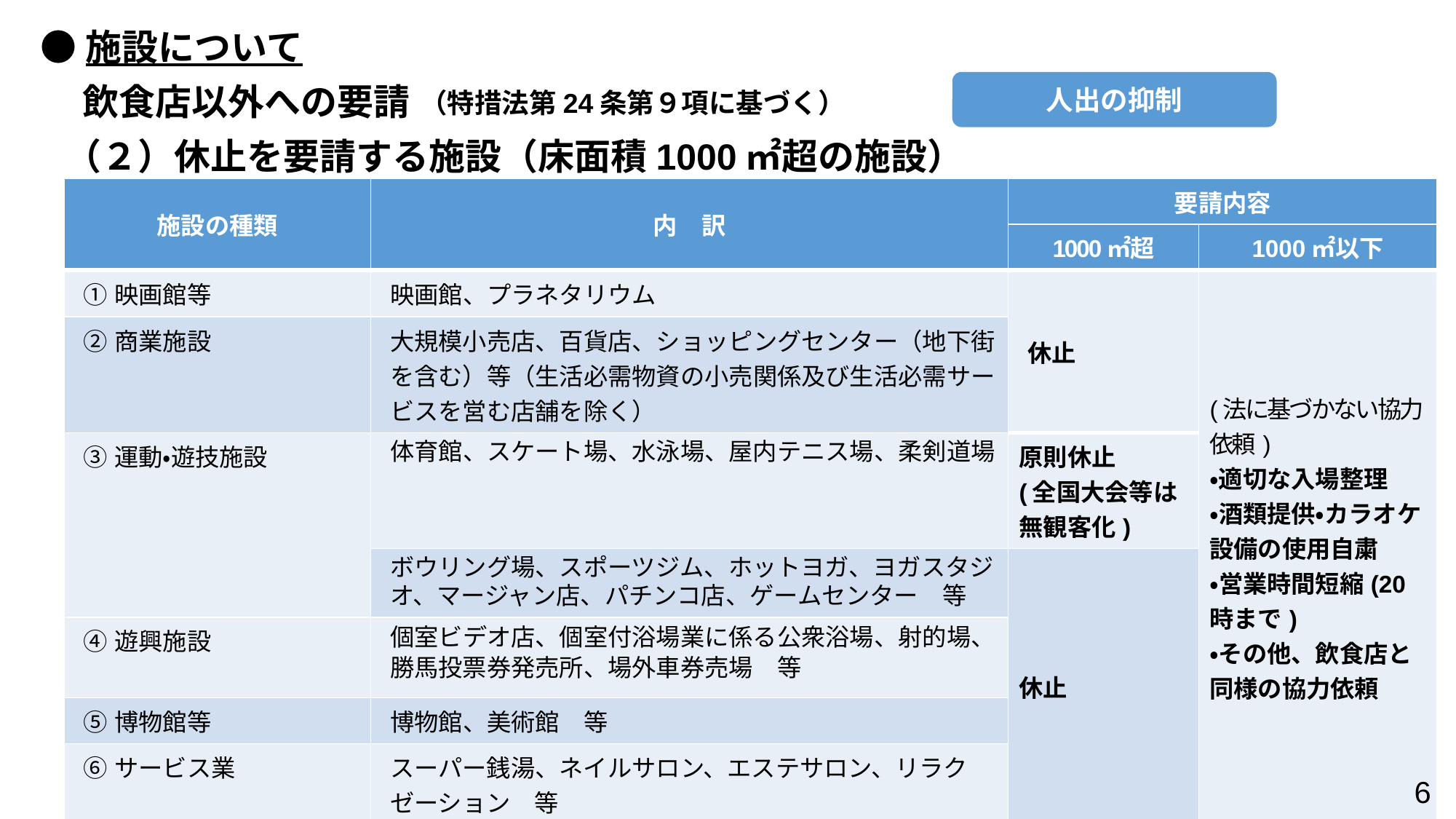

●施設について
人出の抑制
飲食店以外への要請
（特措法第24条第９項に基づく）
（２）休止を要請する施設（床面積1000㎡超の施設）
| 施設の種類 | 内　訳 | 要請内容 |  |
| --- | --- | --- | --- |
|  |  | 1000㎡超 | 1000㎡以下 |
| ①映画館等 | 映画館、プラネタリウム | 休止 | (法に基づかない協力依頼) ・適切な入場整理 ・酒類提供・カラオケ設備の使用自粛 ・営業時間短縮(20時まで) ・その他、飲食店と同様の協力依頼 |
| ②商業施設 | 大規模小売店、百貨店、ショッピングセンター（地下街を含む）等（生活必需物資の小売関係及び生活必需サービスを営む店舗を除く） |  |  |
| ③運動・遊技施設 | 体育館、スケート場、水泳場、屋内テニス場、柔剣道場 | 原則休止 (全国大会等は無観客化) |  |
|  | ボウリング場、スポーツジム、ホットヨガ、ヨガスタジオ、マージャン店、パチンコ店、ゲームセンター　等 | 休止 |  |
| ④遊興施設 | 個室ビデオ店、個室付浴場業に係る公衆浴場、射的場、勝馬投票券発売所、場外車券売場　等 |  |  |
| ⑤博物館等 | 博物館、美術館　等 |  |  |
| ⑥サービス業 | スーパー銭湯、ネイルサロン、エステサロン、リラクゼーション　等 |  |  |
6